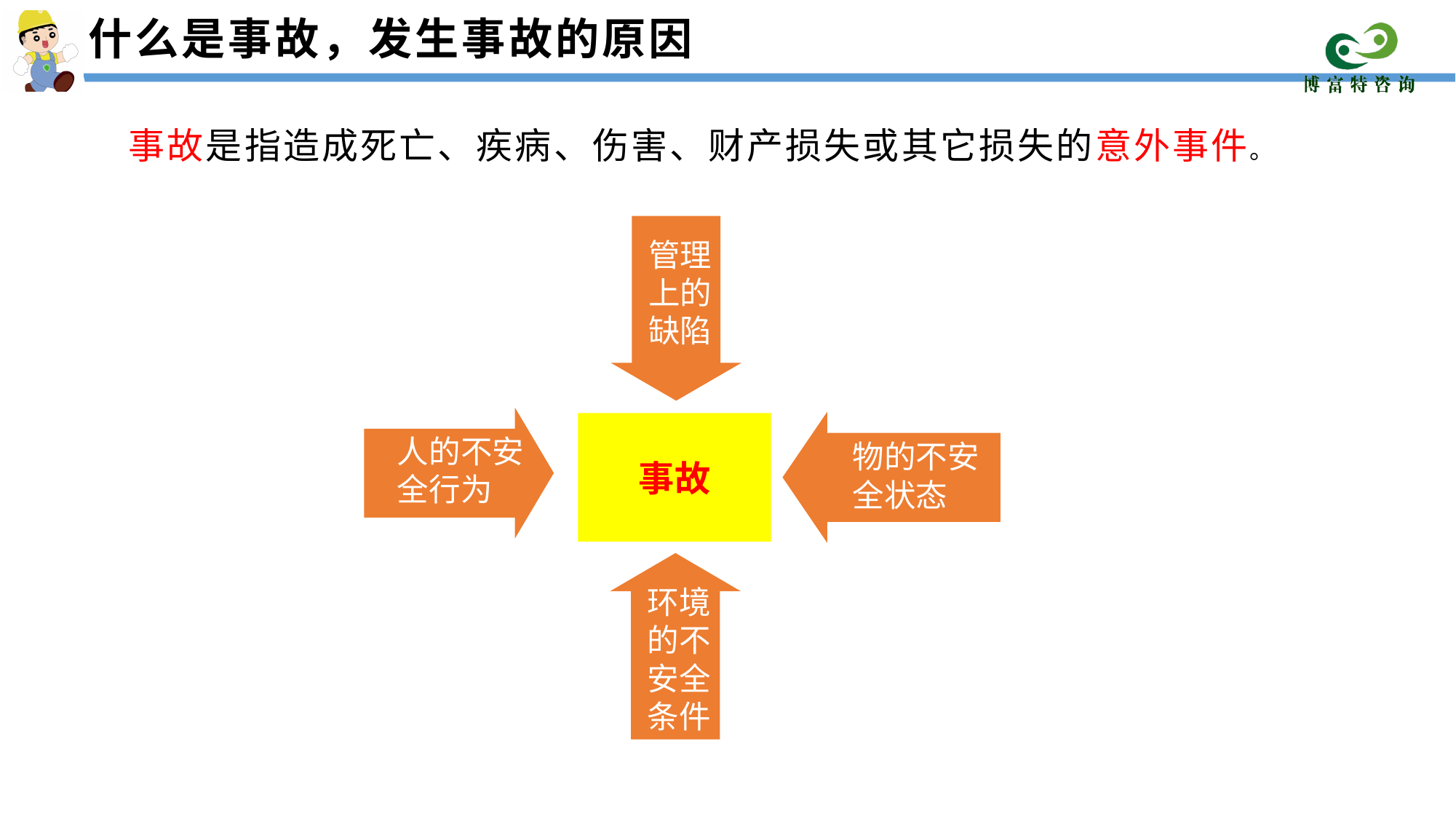

什么是事故，发生事故的原因
   事故是指造成死亡、疾病、伤害、财产损失或其它损失的意外事件。

管理上的缺陷

人的不安全行为

物的不安全状态
事故

环境的不安全条件